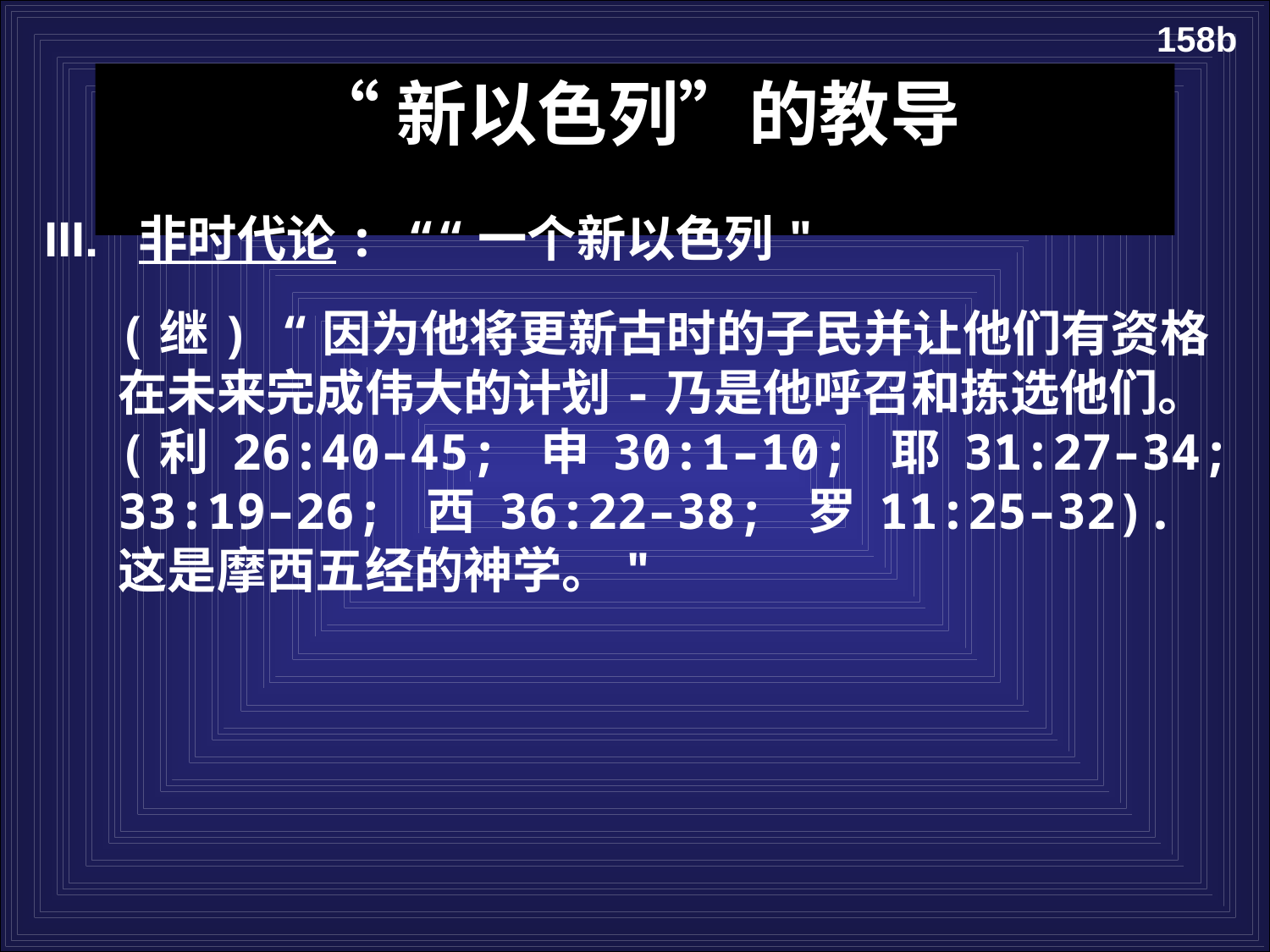

158b
“新以色列”的教导
III.  非时代论: ““一个新以色列"
(继) “因为他将更新古时的子民并让他们有资格在未来完成伟大的计划-乃是他呼召和拣选他们。 (利 26:40–45; 申 30:1–10; 耶 31:27–34; 33:19–26; 西 36:22–38; 罗 11:25–32). 这是摩西五经的神学。"